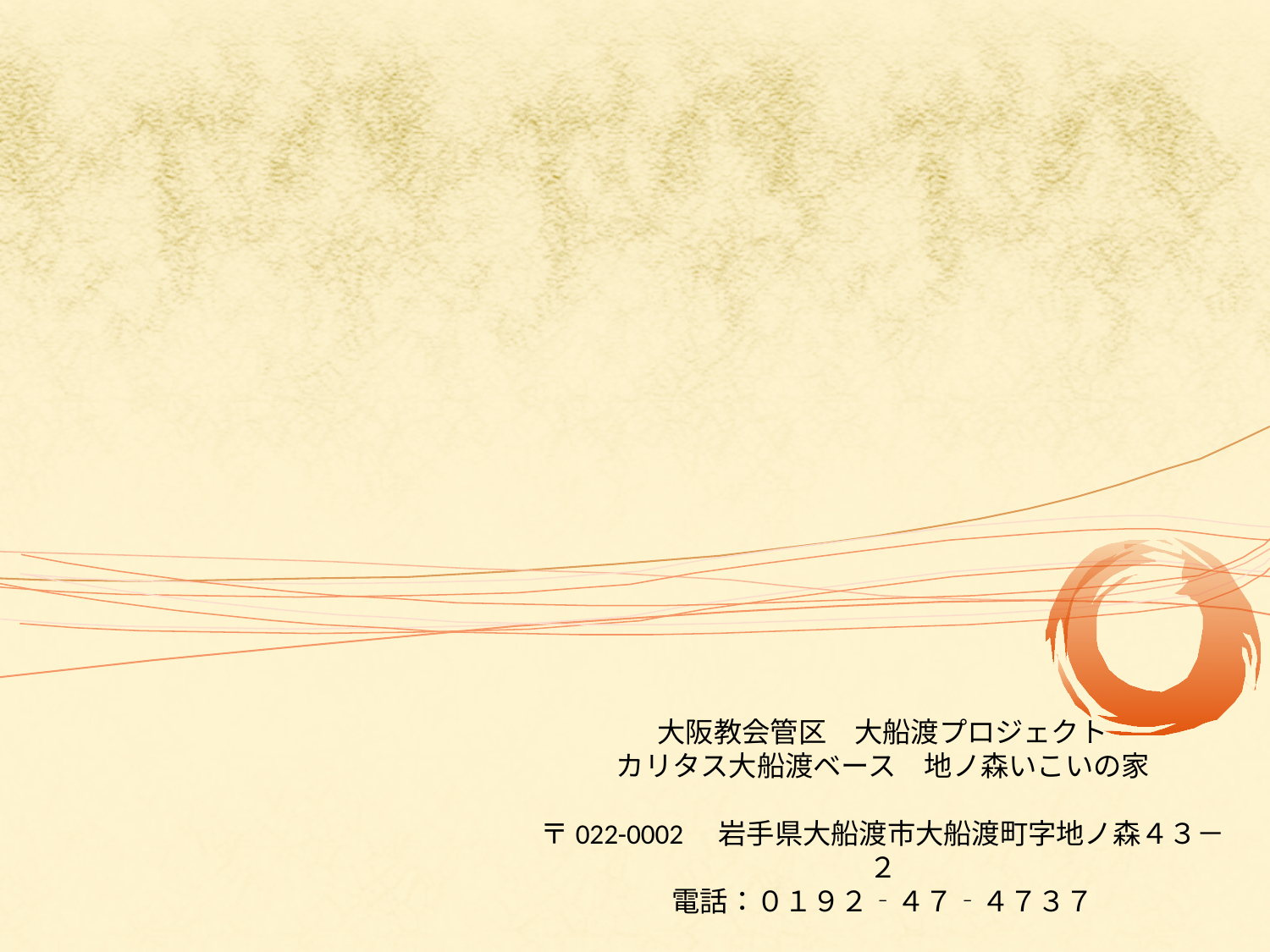

# 大阪教会管区　大船渡プロジェクト カリタス大船渡ベース　地ノ森いこいの家 〒022-0002　岩手県大船渡市大船渡町字地ノ森４３－２ 電話：０１９２‐４７‐４７３７